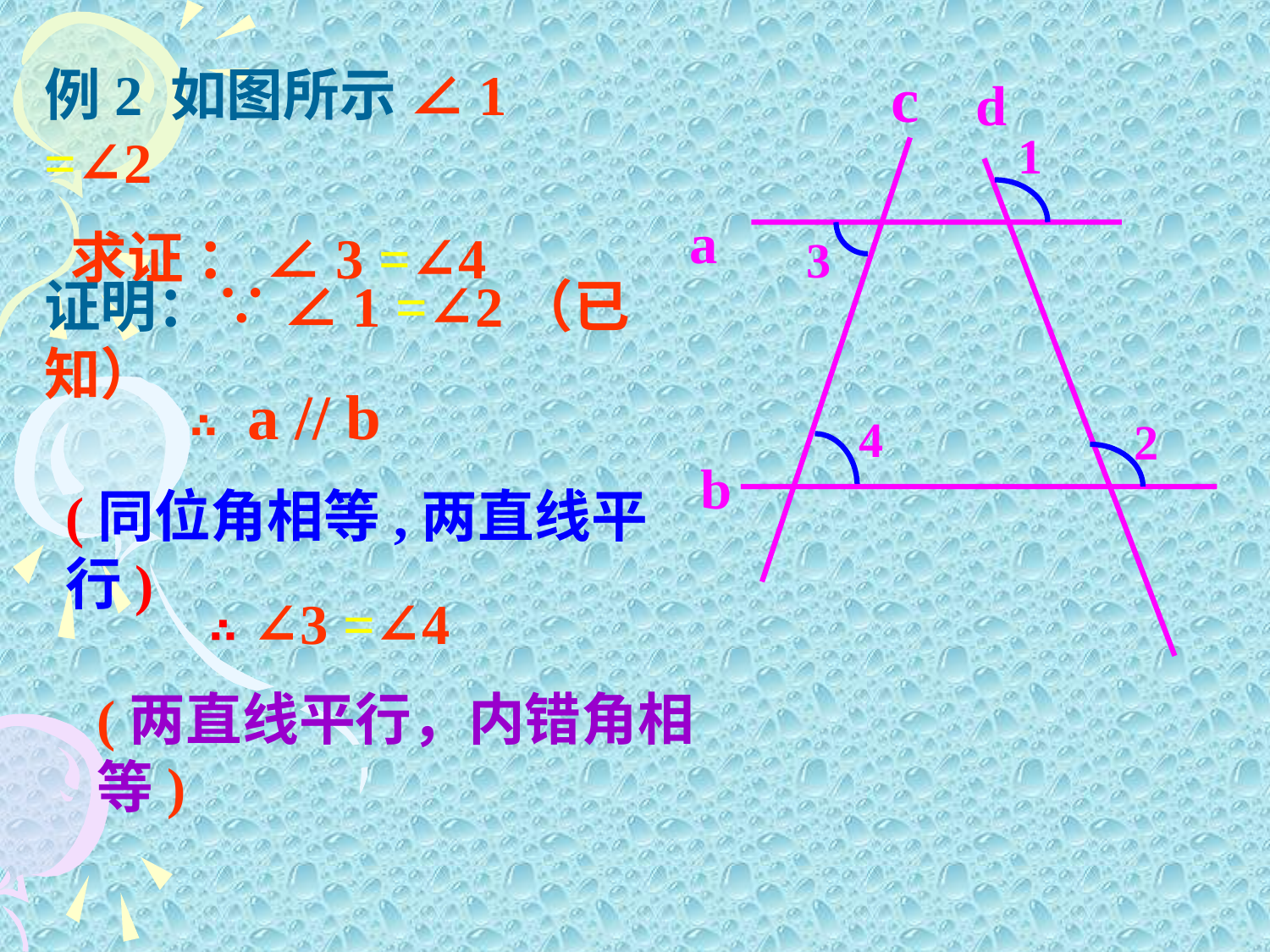

例2 如图所示 ∠1 =∠2
 求证 ： ∠3 =∠4
c
d
1

4

a
3
2
b

证明：∵ ∠1 =∠2（已知）
          ∴  a // b
(同位角相等,两直线平行)
         ∴ ∠3 =∠4
(两直线平行，内错角相等)